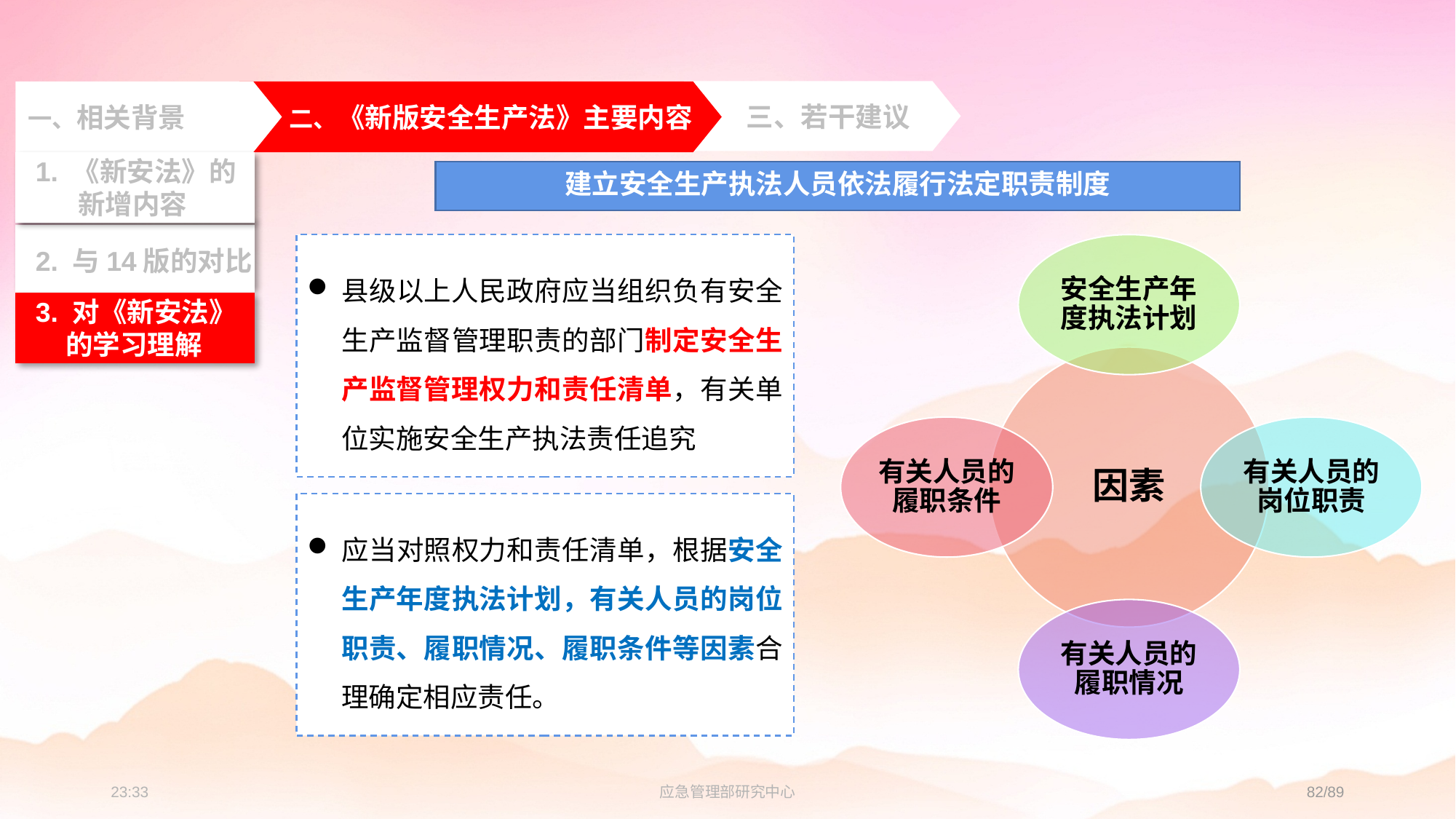

三、若干建议
一、相关背景
     二、《新版安全生产法》主要内容
 2. 与14版的对比
 3. 对《新安法》
     的学习理解
 1. 《新安法》的
       新增内容
建立安全生产执法人员依法履行法定职责制度
县级以上人民政府应当组织负有安全生产监督管理职责的部门制定安全生产监督管理权力和责任清单，有关单位实施安全生产执法责任追究
因素
安全生产年度执法计划
有关人员的岗位职责
有关人员的履职情况
有关人员的履职条件
应当对照权力和责任清单，根据安全生产年度执法计划，有关人员的岗位职责、履职情况、履职条件等因素合理确定相应责任。
23:33
应急管理部研究中心
82/89